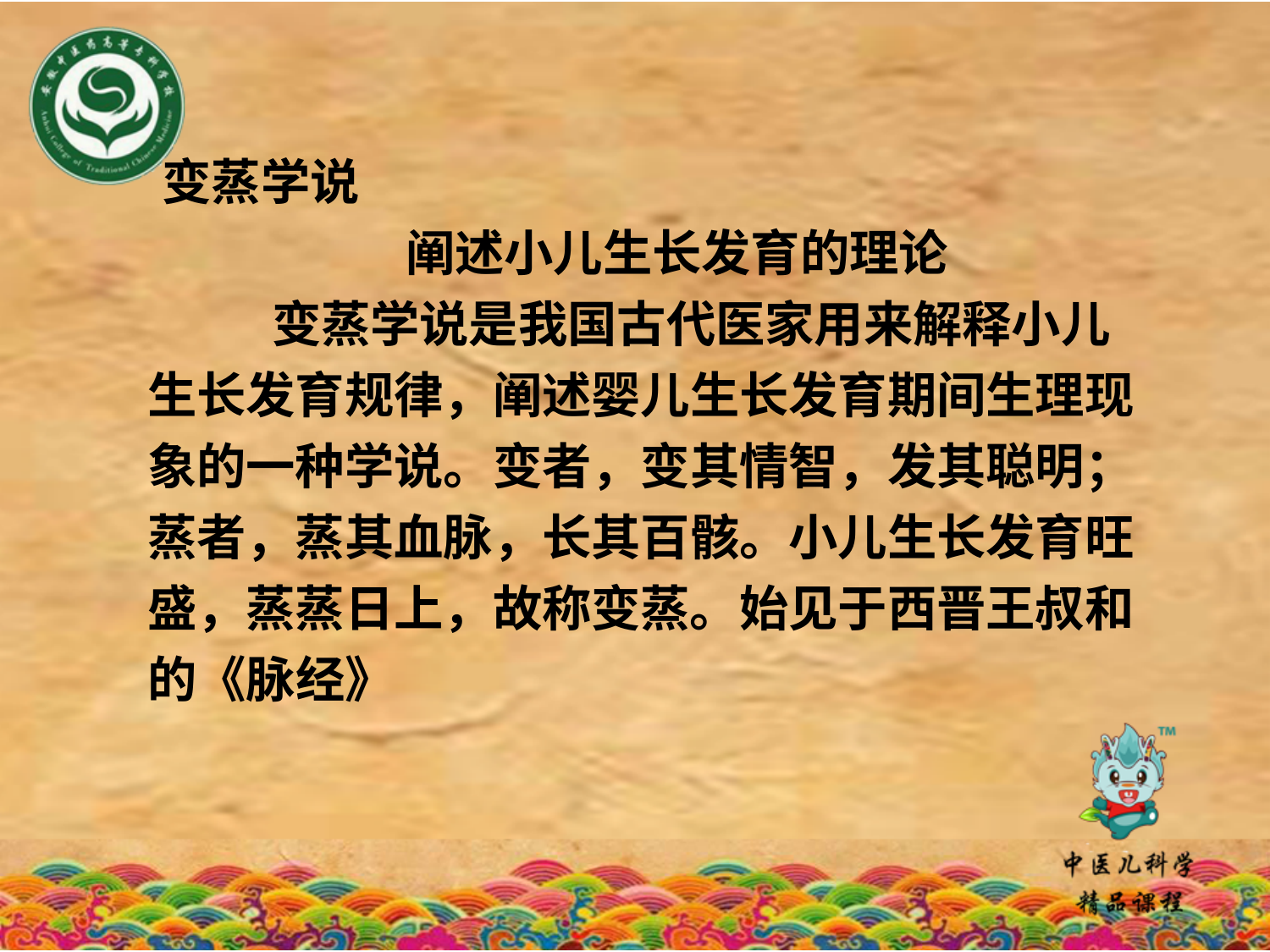

变蒸学说
                       阐述小儿生长发育的理论
          变蒸学说是我国古代医家用来解释小儿生长发育规律，阐述婴儿生长发育期间生理现象的一种学说。变者，变其情智，发其聪明；蒸者，蒸其血脉，长其百骸。小儿生长发育旺盛，蒸蒸日上，故称变蒸。始见于西晋王叔和的《脉经》